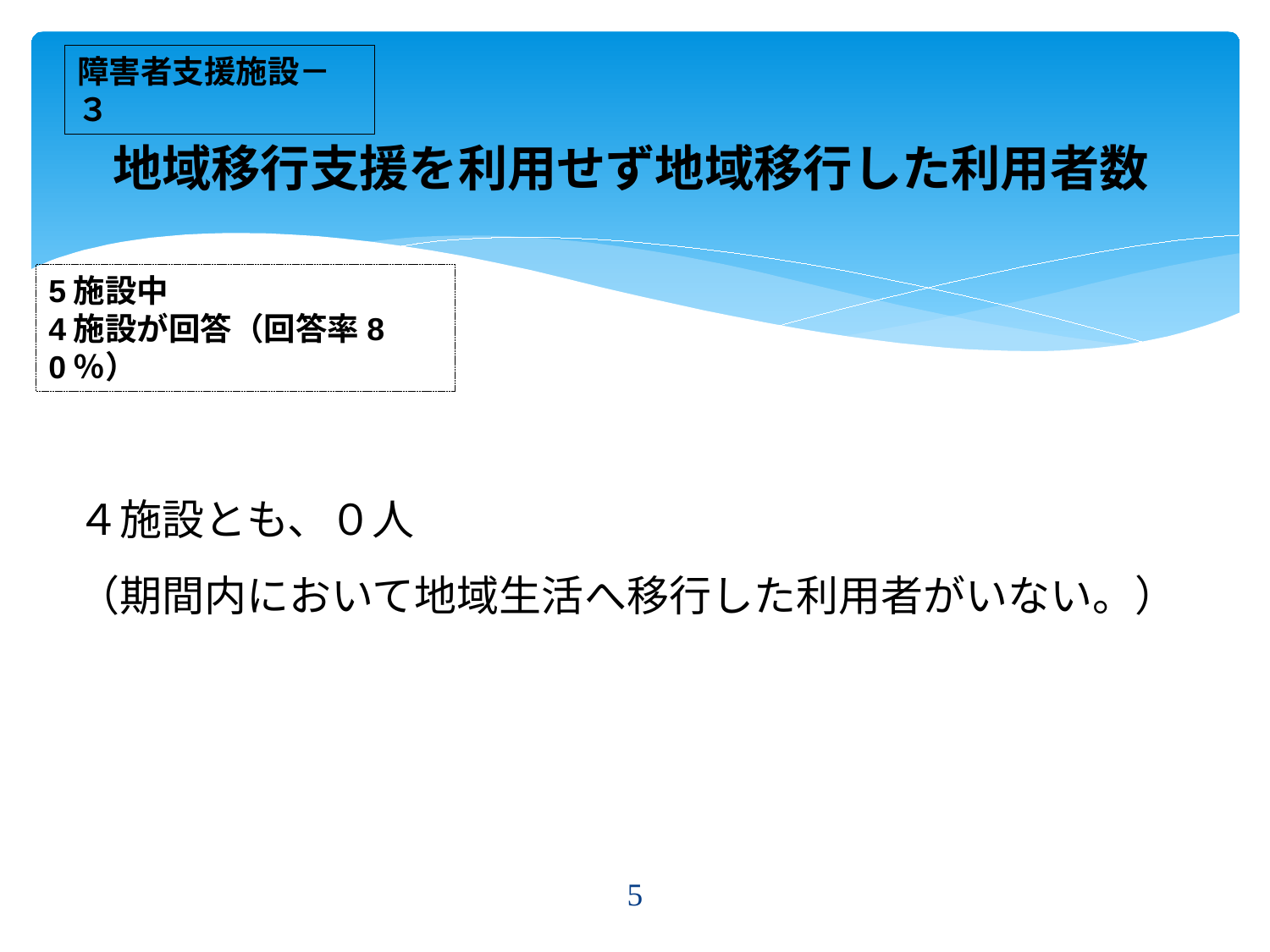

障害者支援施設－３
# 地域移行支援を利用せず地域移行した利用者数
5施設中
4施設が回答（回答率80％）
４施設とも、０人
（期間内において地域生活へ移行した利用者がいない。）
5